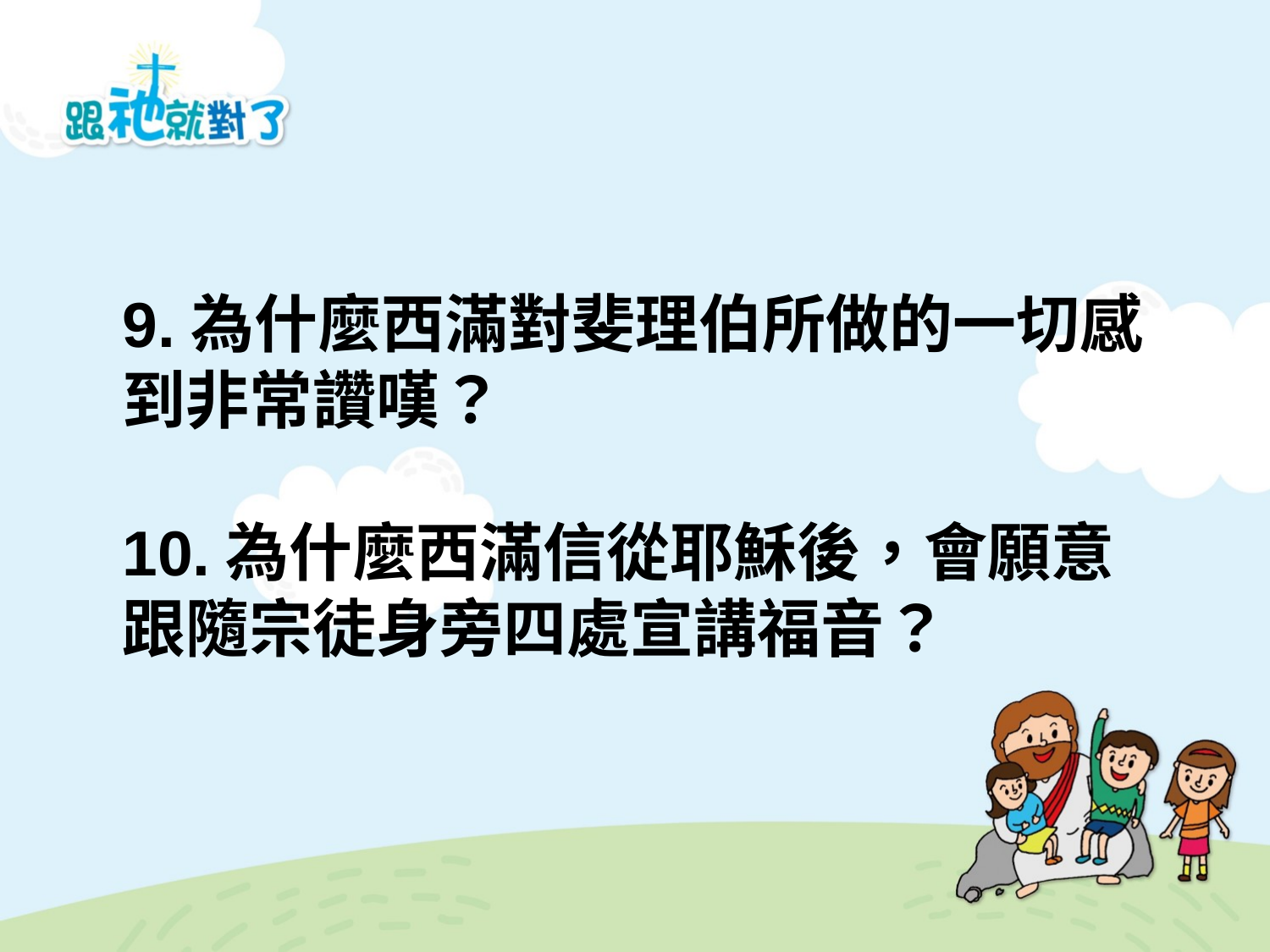

9.為什麼西滿對斐理伯所做的一切感到非常讚嘆？

10.為什麼西滿信從耶穌後，會願意跟隨宗徒身旁四處宣講福音？